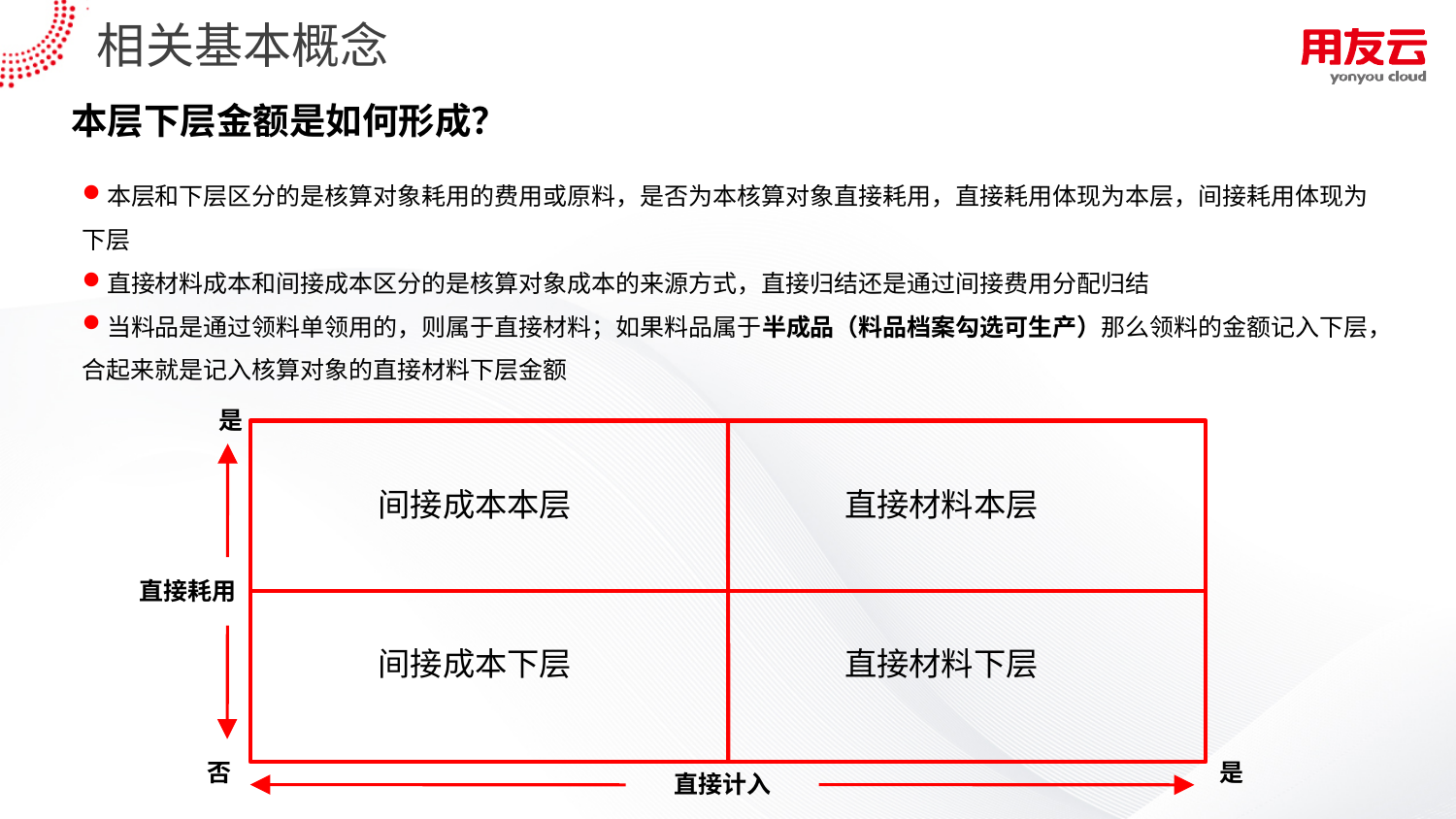

# 相关基本概念
本层下层金额是如何形成？
本层和下层区分的是核算对象耗用的费用或原料，是否为本核算对象直接耗用，直接耗用体现为本层，间接耗用体现为下层
直接材料成本和间接成本区分的是核算对象成本的来源方式，直接归结还是通过间接费用分配归结
当料品是通过领料单领用的，则属于直接材料；如果料品属于半成品（料品档案勾选可生产）那么领料的金额记入下层，合起来就是记入核算对象的直接材料下层金额
是

间接成本本层
直接材料本层
直接耗用
间接成本下层
直接材料下层
否
是
直接计入